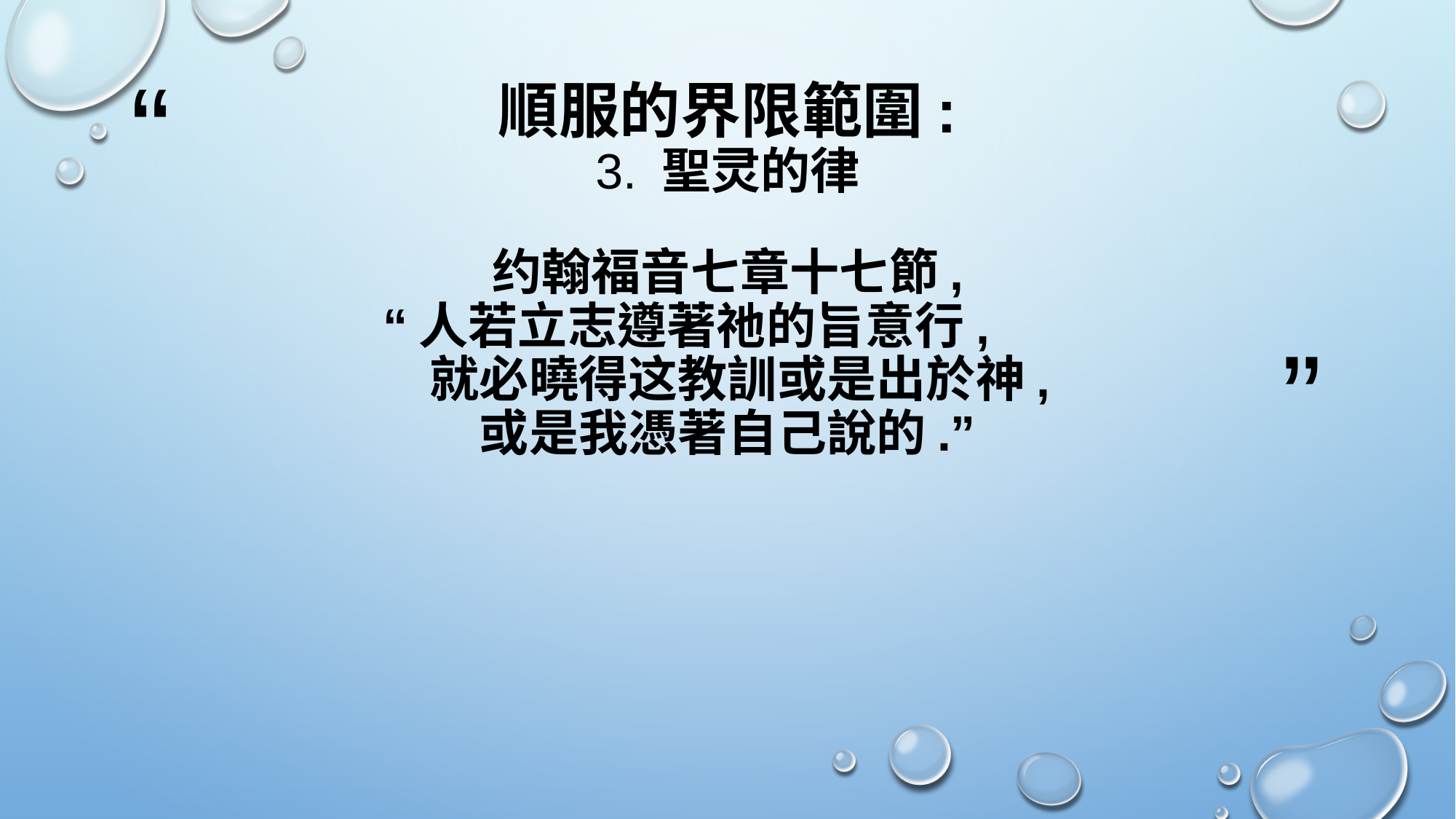

# 順服的界限範圍: 3. 聖灵的律 约翰福音七章十七節, “人若立志遵著祂的旨意行, 就必曉得这教訓或是出於神, 或是我憑著自己說的.”